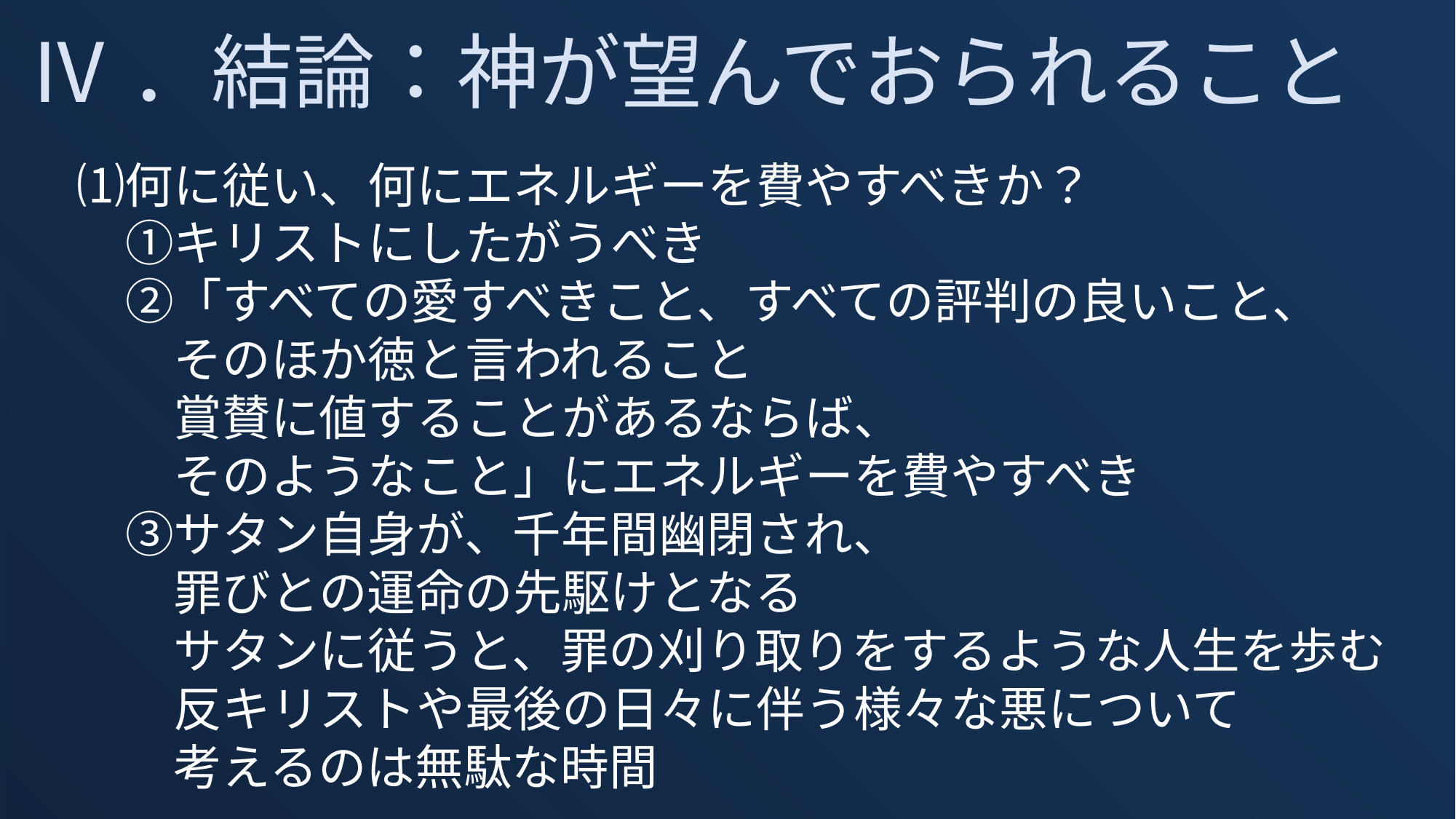

Ⅳ．結論：神が望んでおられること

　⑴何に従い、何にエネルギーを費やすべきか？
　　➀キリストにしたがうべき
　　②「すべての愛すべきこと、すべての評判の良いこと、
　　　そのほか徳と言われること
　　　賞賛に値することがあるならば、
　　　そのようなこと」にエネルギーを費やすべき
　　③サタン自身が、千年間幽閉され、
　　　罪びとの運命の先駆けとなる
　　　サタンに従うと、罪の刈り取りをするような人生を歩む
　　　反キリストや最後の日々に伴う様々な悪について
　　　考えるのは無駄な時間